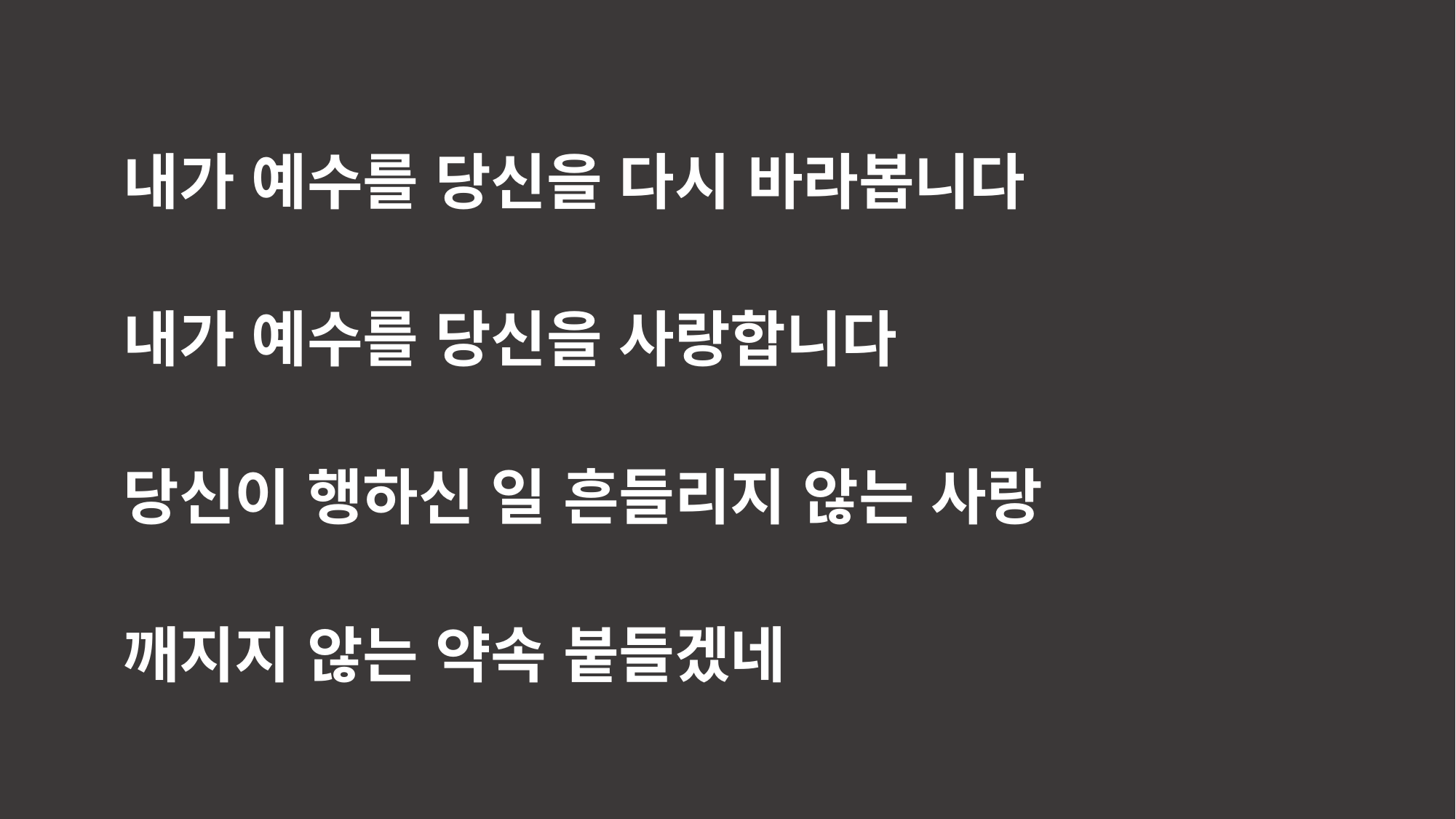

내가 예수를 당신을 다시 바라봅니다
내가 예수를 당신을 사랑합니다
당신이 행하신 일 흔들리지 않는 사랑
깨지지 않는 약속 붙들겠네